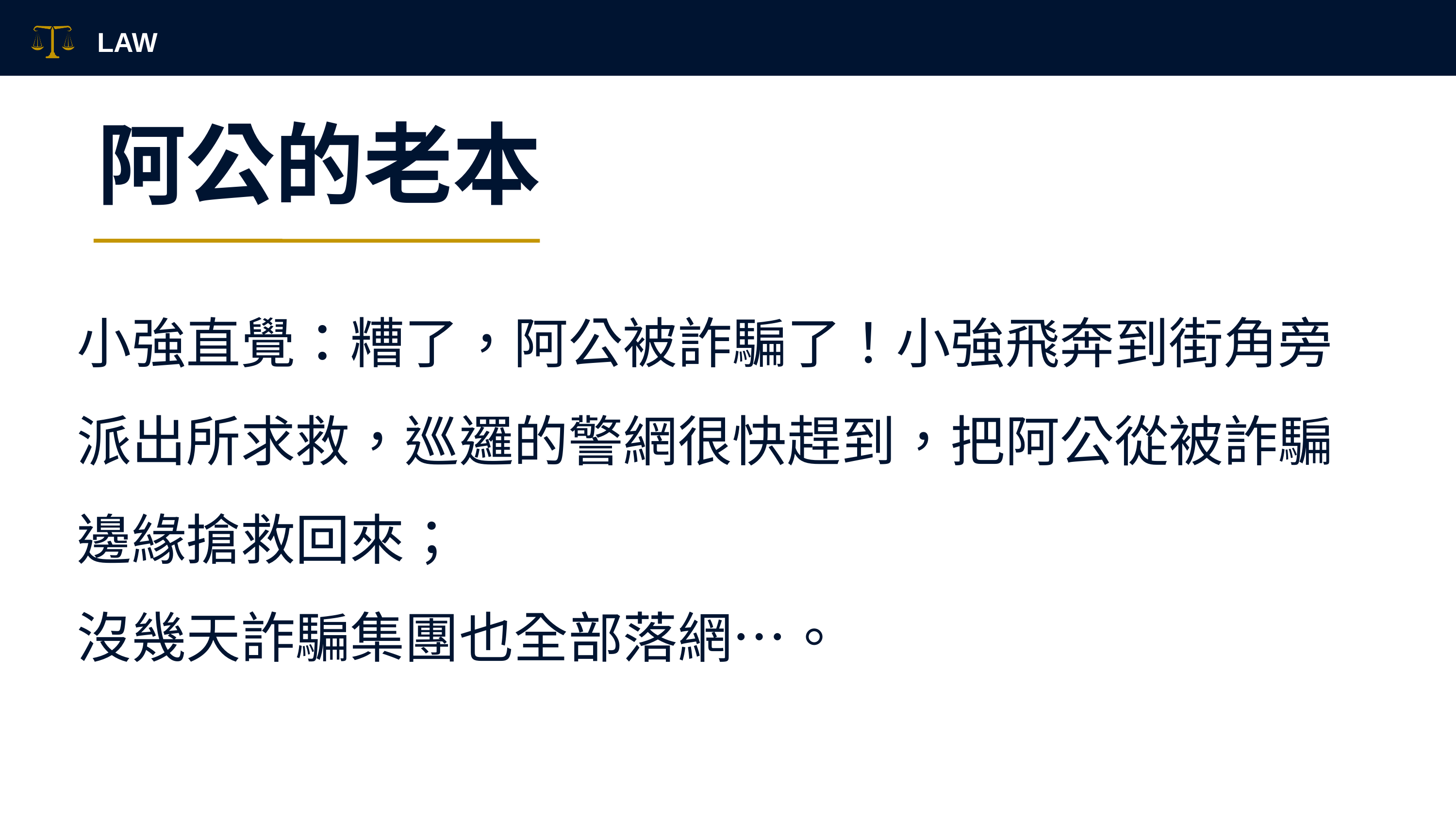

LAW
阿公的老本

小強直覺：糟了，阿公被詐騙了！小強飛奔到街角旁派出所求救，巡邏的警網很快趕到，把阿公從被詐騙邊緣搶救回來；
沒幾天詐騙集團也全部落網…。